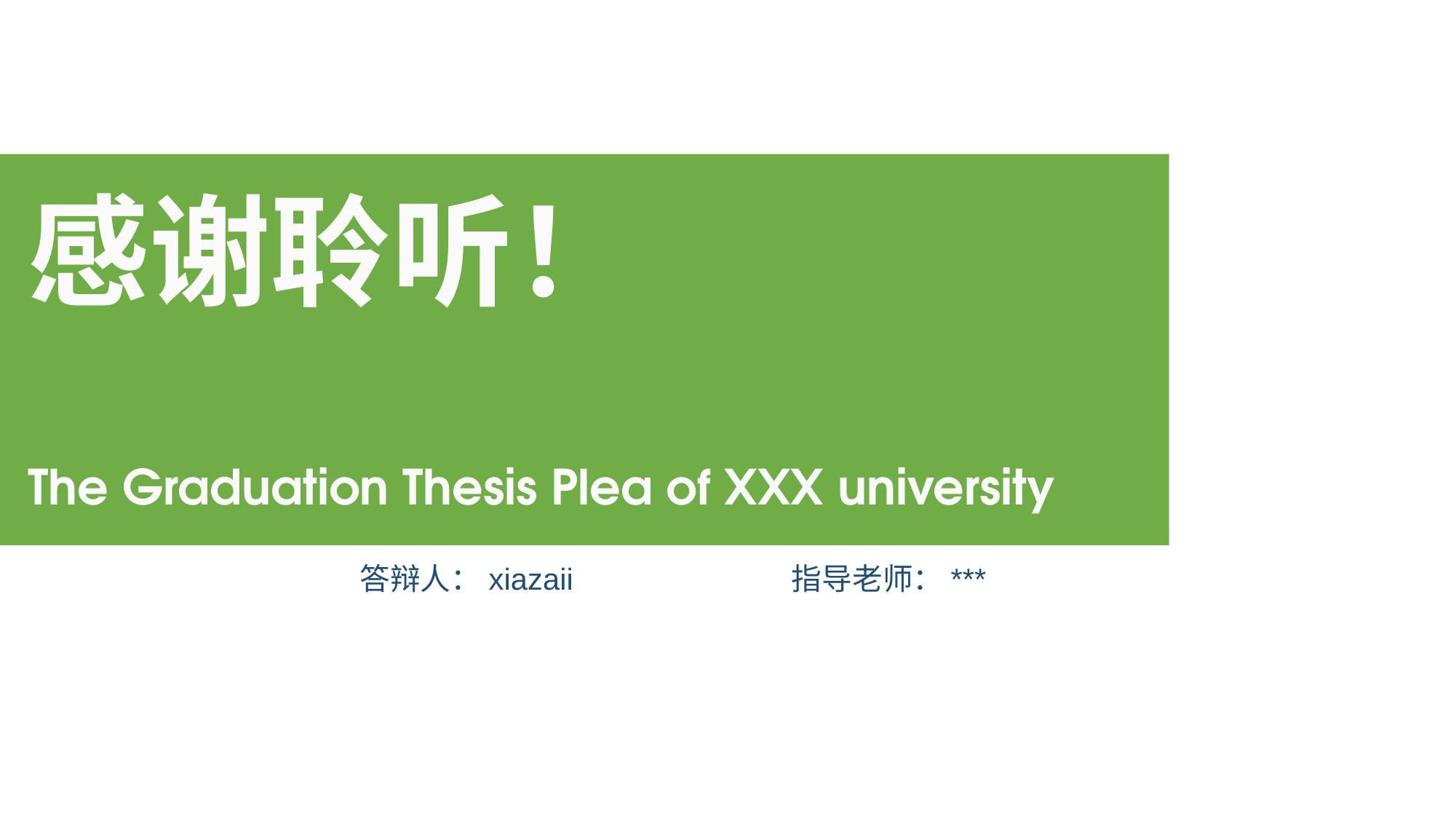

感谢聆听！
The Graduation Thesis Plea of XXX university
答辩人：xiazaii
指导老师：***